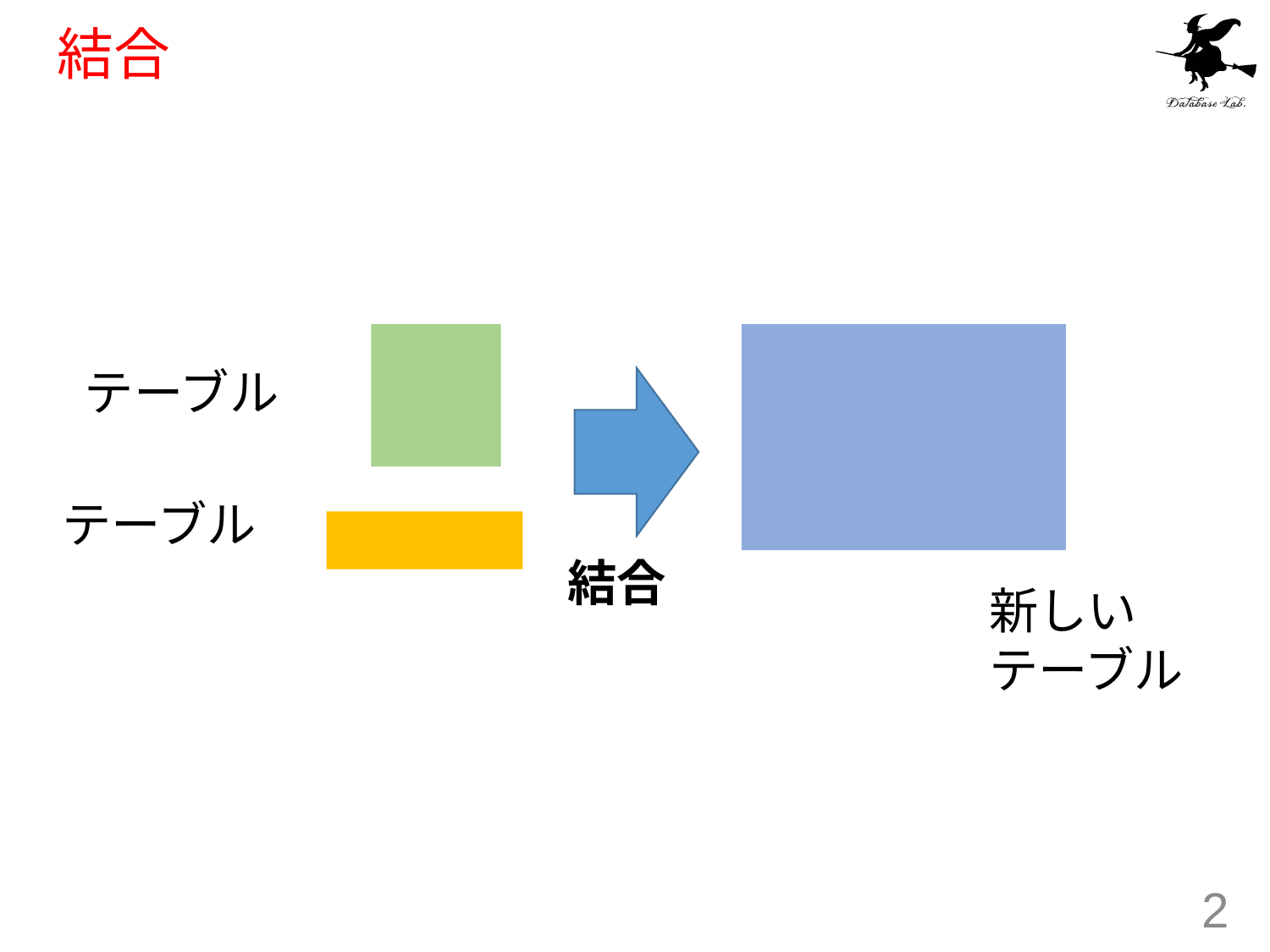

# 結合

テーブル

テーブル

結合
新しい
テーブル
2